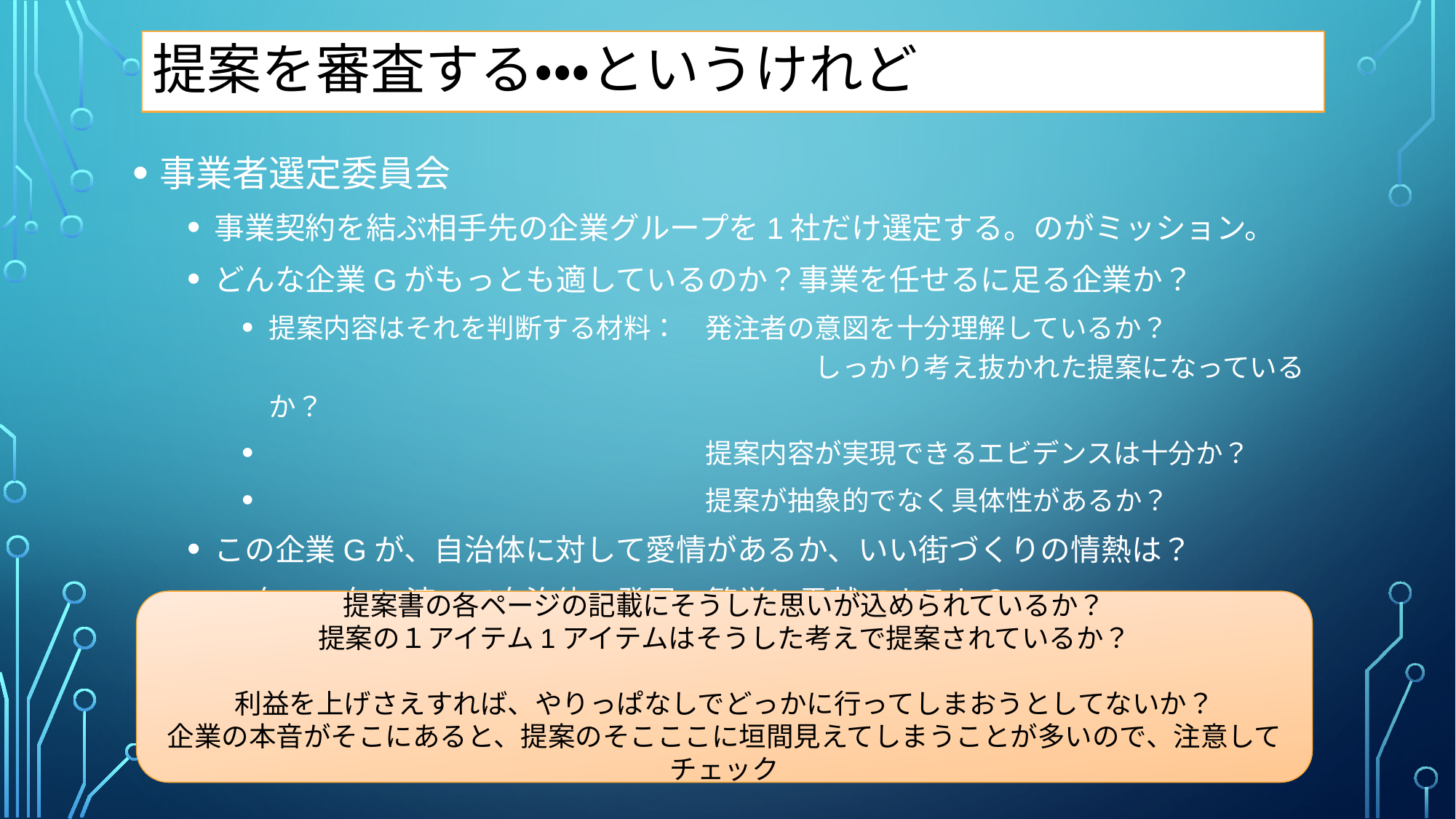

# 提案を審査する・・・というけれど
事業者選定委員会
事業契約を結ぶ相手先の企業グループを1社だけ選定する。のがミッション。
どんな企業Gがもっとも適しているのか？事業を任せるに足る企業か？
提案内容はそれを判断する材料：	発注者の意図を十分理解しているか？　				　　　　　	しっかり考え抜かれた提案になっているか？
　				提案内容が実現できるエビデンスは十分か？
　				提案が抽象的でなく具体性があるか？
この企業Gが、自治体に対して愛情があるか、いい街づくりの情熱は？
20年・30年に渡って自治体の発展、繁栄に貢献できるか？

提案書の各ページの記載にそうした思いが込められているか？
提案の１アイテム1アイテムはそうした考えで提案されているか？

利益を上げさえすれば、やりっぱなしでどっかに行ってしまおうとしてないか？
企業の本音がそこにあると、提案のそこここに垣間見えてしまうことが多いので、注意してチェック